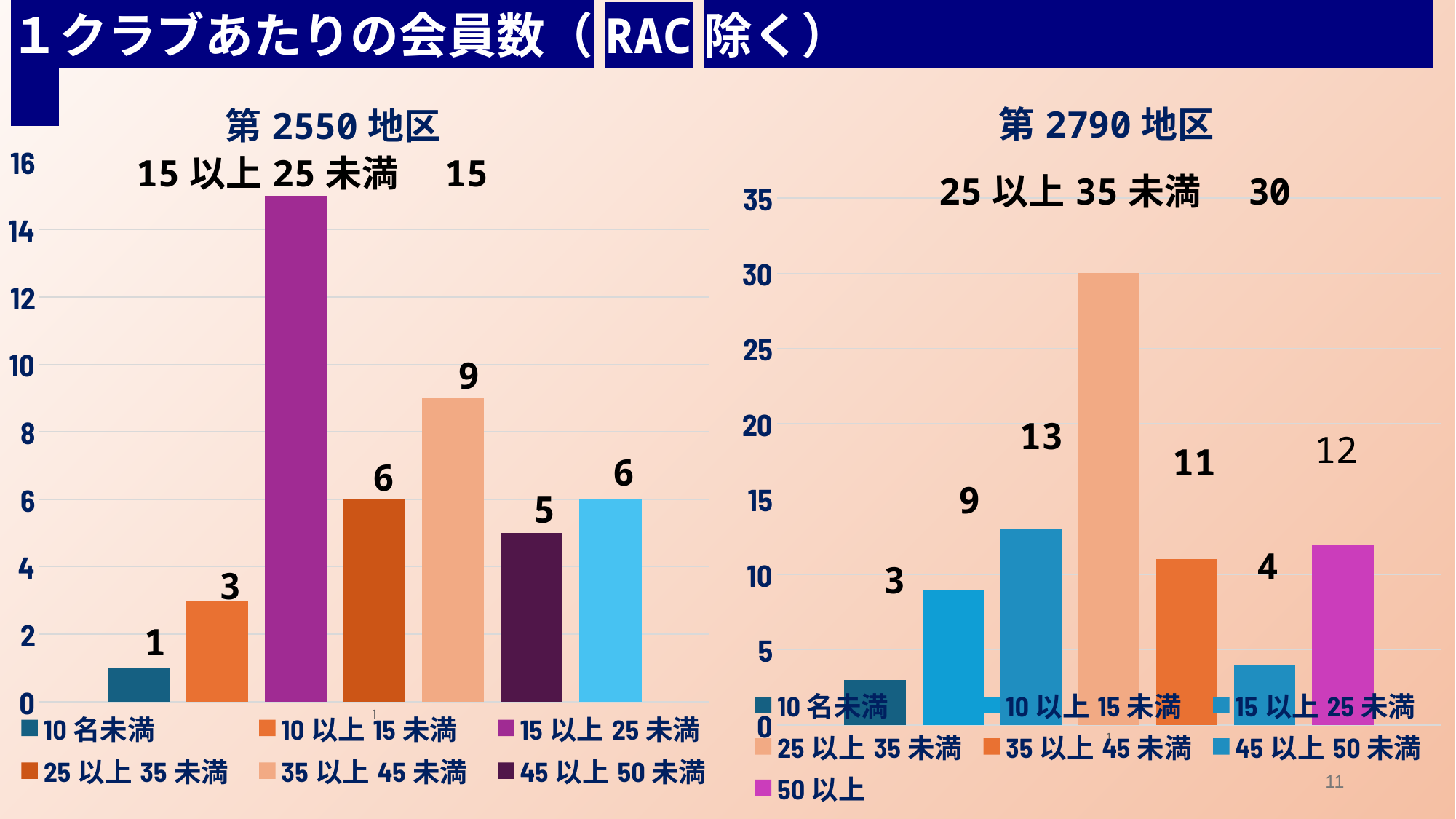

１クラブあたりの会員数（RAC除く）

### Chart: 第2790地区

| Category | 10名未満 | 10以上15未満 | 15以上25未満 | 25以上35未満 | 35以上45未満 | 45以上50未満 | 50以上 |
|---|---|---|---|---|---|---|---|

### Chart: 第2550地区

| Category | 10名未満 | 10以上15未満 | 15以上25未満 | 25以上35未満 | 35以上45未満 | 45以上50未満 | 50以上 |
|---|---|---|---|---|---|---|---|

6
1

11